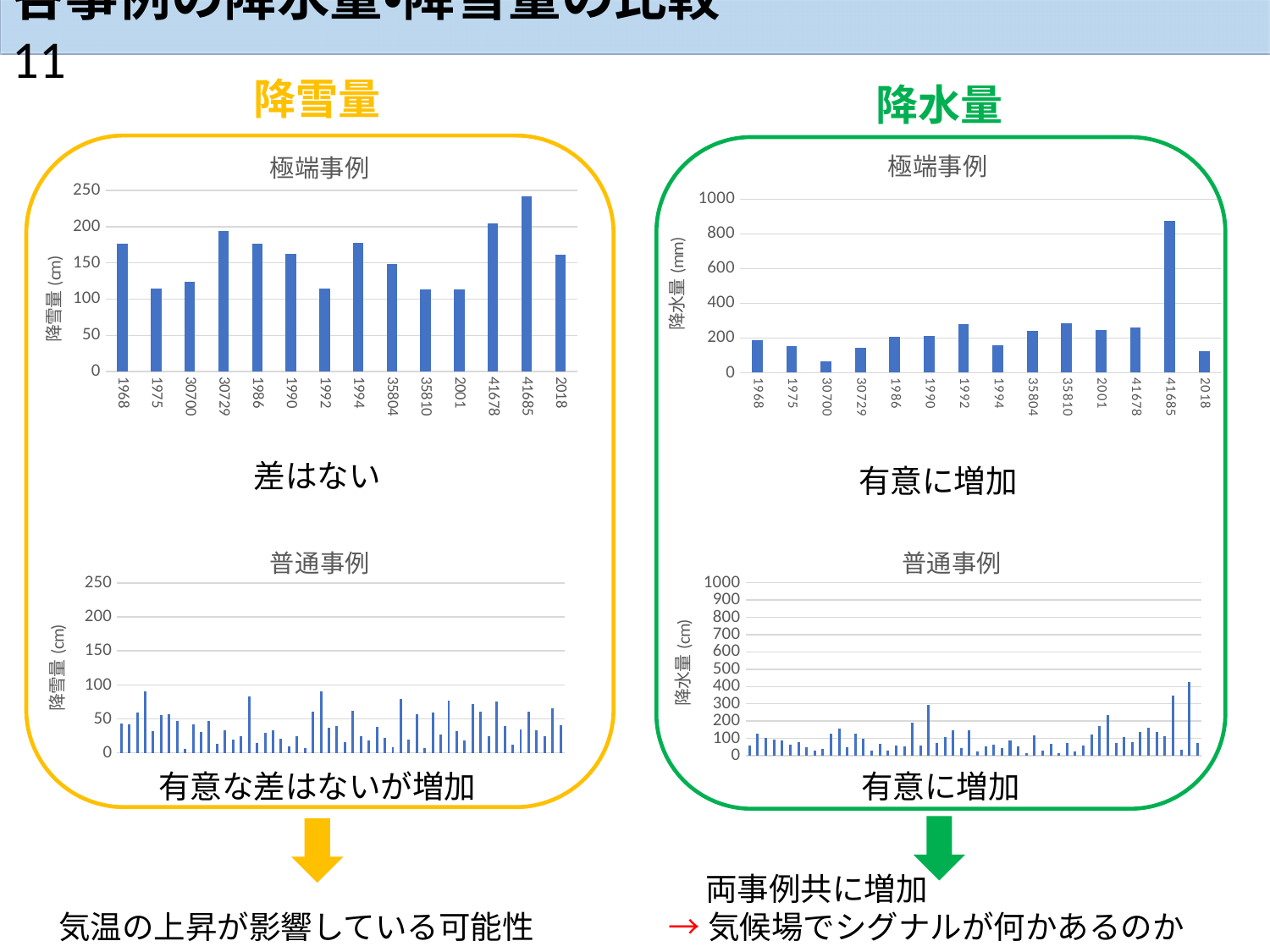

各事例の降水量・降雪量の比較　　　　　　　　  11
降雪量
降水量

### Chart: 極端事例

| Category |  |
|---|---|
| 1968 | 188.5 |
| 1975 | 154.0 |
| 30700 | 65.0 |
| 30729 | 144.5 |
| 1986 | 208.0 |
| 1990 | 212.0 |
| 1992 | 281.5 |
| 1994 | 156.0 |
| 35804 | 241.5 |
| 35810 | 284.0 |
| 2001 | 246.0 |
| 41678 | 258.5 |
| 41685 | 873.5 |
| 2018 | 124.0 |

### Chart: 普通事例

| Category |  |
|---|---|
| 1964 | 60.5 |
| 1965 | 127.39999999999999 |
| 1967 | 104.7 |
| 1967 | 91.0 |
| 1969 | 86.5 |
| 1969 | 63.5 |
| 1970 | 79.5 |
| 1971 | 48.0 |
| 1971 | 27.5 |
| 1972 | 41.0 |
| 1972 | 125.5 |
| 1974 | 158.0 |
| 1974 | 49.5 |
| 1974 | 129.0 |
| 1974 | 100.5 |
| 1977 | 27.5 |
| 1978 | 71.0 |
| 1978 | 29.0 |
| 1979 | 60.5 |
| 1980 | 55.5 |
| 1981 | 189.5 |
| 1982 | 58.0 |
| 1983 | 291.5 |
| 1983 | 72.0 |
| 1984 | 106.0 |
| 1984 | 146.5 |
| 1984 | 43.0 |
| 1984 | 149.0 |
| 1986 | 24.0 |
| 1987 | 55.5 |
| 1987 | 64.5 |
| 1987 | 43.5 |
| 1987 | 89.5 |
| 1988 | 52.5 |
| 1988 | 14.5 |
| 1990 | 115.5 |
| 1990 | 32.0 |
| 1994 | 69.0 |
| 1995 | 14.5 |
| 1996 | 74.5 |
| 1996 | 24.0 |
| 1996 | 61.5 |
| 1998 | 125.0 |
| 1998 | 169.0 |
| 2001 | 235.5 |
| 2001 | 73.5 |
| 2005 | 106.5 |
| 2006 | 79.0 |
| 2008 | 138.5 |
| 2010 | 161.0 |
| 2011 | 136.0 |
| 2012 | 113.5 |
| 2013 | 346.0 |
| 2014 | 33.0 |
| 2016 | 427.5 |
| 2018 | 75.0 |

### Chart: 極端事例

| Category |  |
|---|---|
| 1968 | 176.0 |
| 1975 | 115.0 |
| 30700 | 124.0 |
| 30729 | 194.0 |
| 1986 | 176.0 |
| 1990 | 162.0 |
| 1992 | 115.0 |
| 1994 | 178.0 |
| 35804 | 148.0 |
| 35810 | 113.0 |
| 2001 | 113.0 |
| 41678 | 205.0 |
| 41685 | 242.0 |
| 2018 | 161.0 |

### Chart: 普通事例

| Category |  |
|---|---|
| 1964 | 43.0 |
| 1965 | 42.0 |
| 1967 | 59.0 |
| 1967 | 91.0 |
| 1969 | 32.0 |
| 1969 | 55.0 |
| 1970 | 57.0 |
| 1971 | 47.0 |
| 1971 | 6.0 |
| 1972 | 42.0 |
| 1972 | 31.0 |
| 1974 | 47.0 |
| 1974 | 13.0 |
| 1974 | 33.0 |
| 1974 | 19.0 |
| 1977 | 24.0 |
| 1978 | 83.0 |
| 1978 | 14.0 |
| 1979 | 30.0 |
| 1980 | 33.0 |
| 1981 | 21.0 |
| 1982 | 9.0 |
| 1983 | 25.0 |
| 1983 | 7.0 |
| 1984 | 60.0 |
| 1984 | 90.0 |
| 1984 | 37.0 |
| 1984 | 40.0 |
| 1986 | 16.0 |
| 1987 | 62.0 |
| 1987 | 24.0 |
| 1987 | 18.0 |
| 1987 | 38.0 |
| 1988 | 22.0 |
| 1988 | 8.0 |
| 1990 | 79.0 |
| 1990 | 19.0 |
| 1994 | 57.0 |
| 1995 | 7.0 |
| 1996 | 59.0 |
| 1996 | 27.0 |
| 1996 | 77.0 |
| 1998 | 32.0 |
| 1998 | 18.0 |
| 2001 | 72.0 |
| 2001 | 61.0 |
| 2005 | 24.0 |
| 2006 | 75.0 |
| 2008 | 39.0 |
| 2010 | 12.0 |
| 2011 | 35.0 |
| 2012 | 60.0 |
| 2013 | 33.0 |
| 2014 | 24.0 |
| 2016 | 65.0 |
| 2018 | 41.0 |
差はない
有意に増加
有意な差はないが増加
有意に増加

    両事例共に増加
→気候場でシグナルが何かあるのか
気温の上昇が影響している可能性